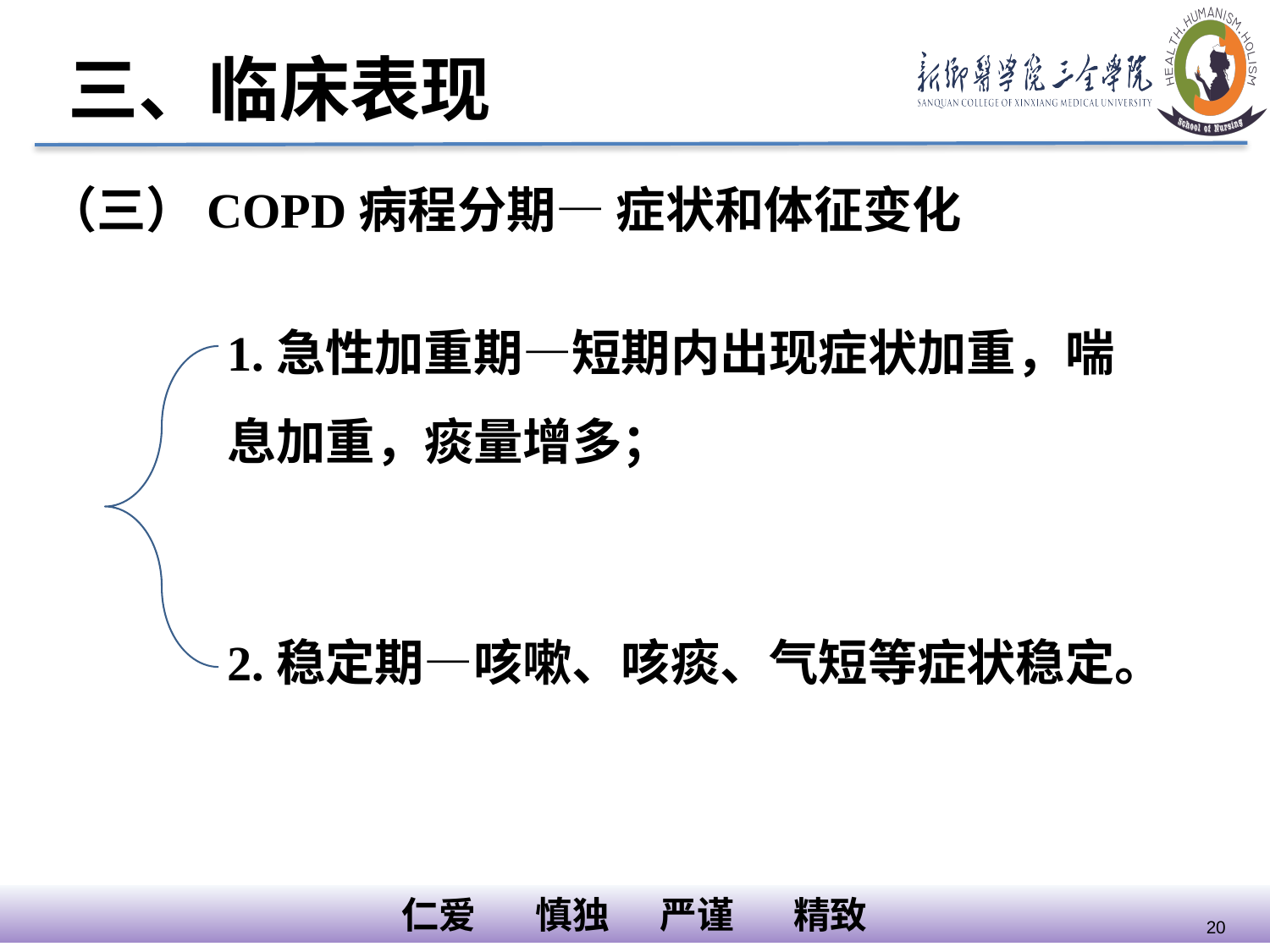

#
三、临床表现
（三）COPD病程分期— 症状和体征变化
1.急性加重期—短期内出现症状加重，喘息加重，痰量增多；

2.稳定期—咳嗽、咳痰、气短等症状稳定。
20